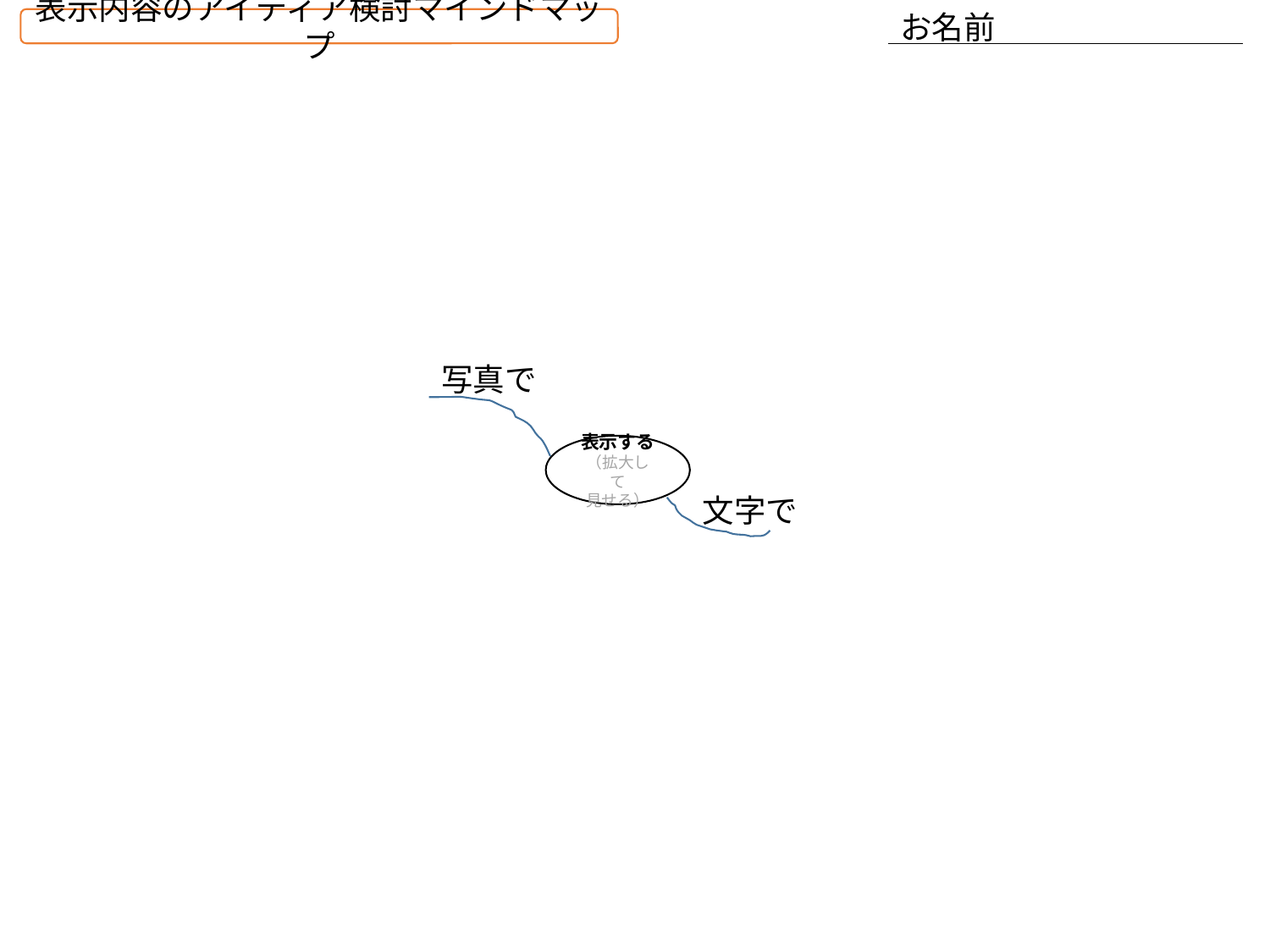

お名前
表示内容のアイディア検討マインドマップ
写真で

表示する
（拡大して
見せる）
文字で